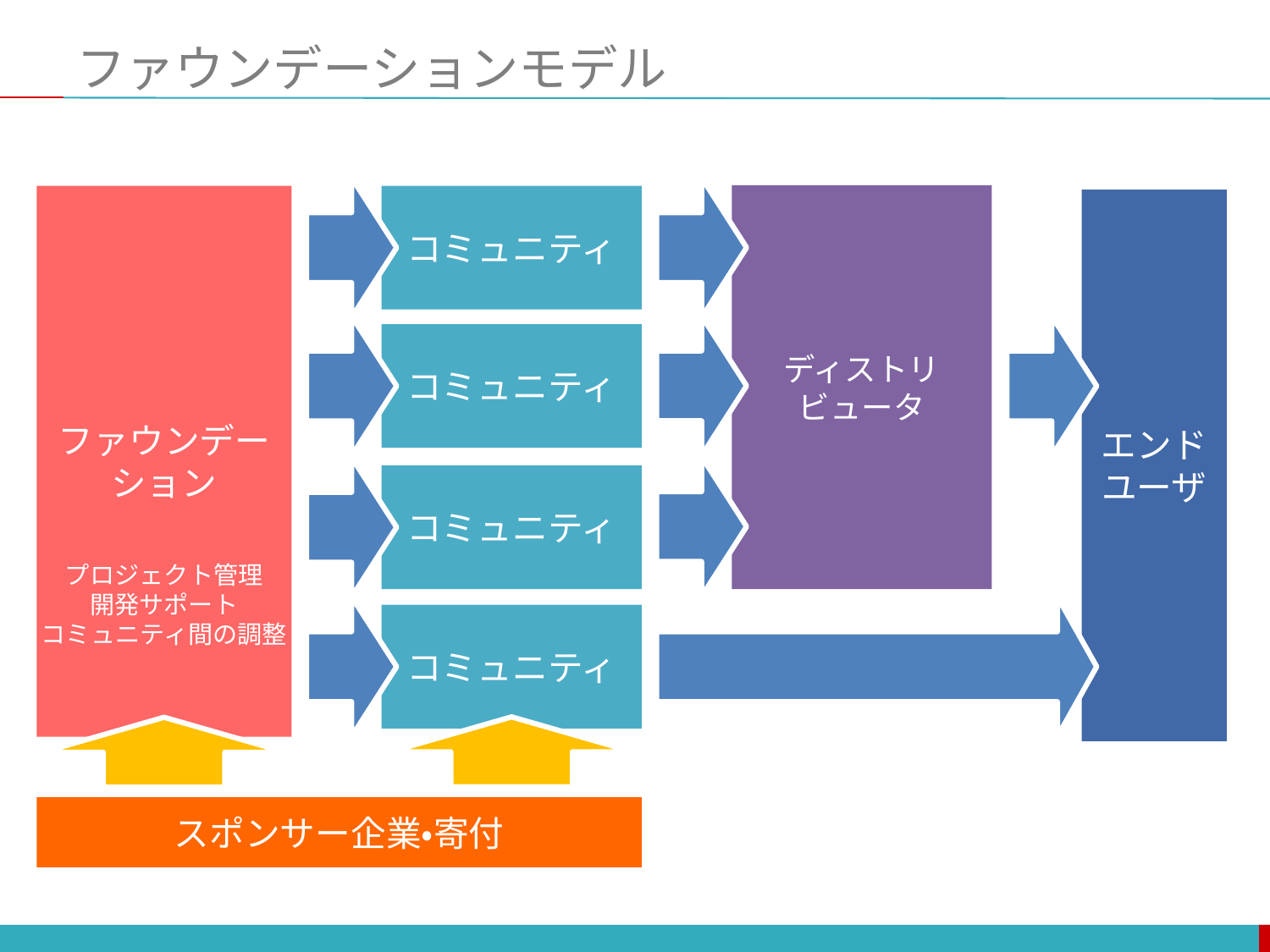

# ファウンデーションモデル

ディストリビュータ
ファウンデーション
コミュニティ
エンドユーザ

コミュニティ

コミュニティ
プロジェクト管理
開発サポート
コミュニティ間の調整

コミュニティ

スポンサー企業・寄付